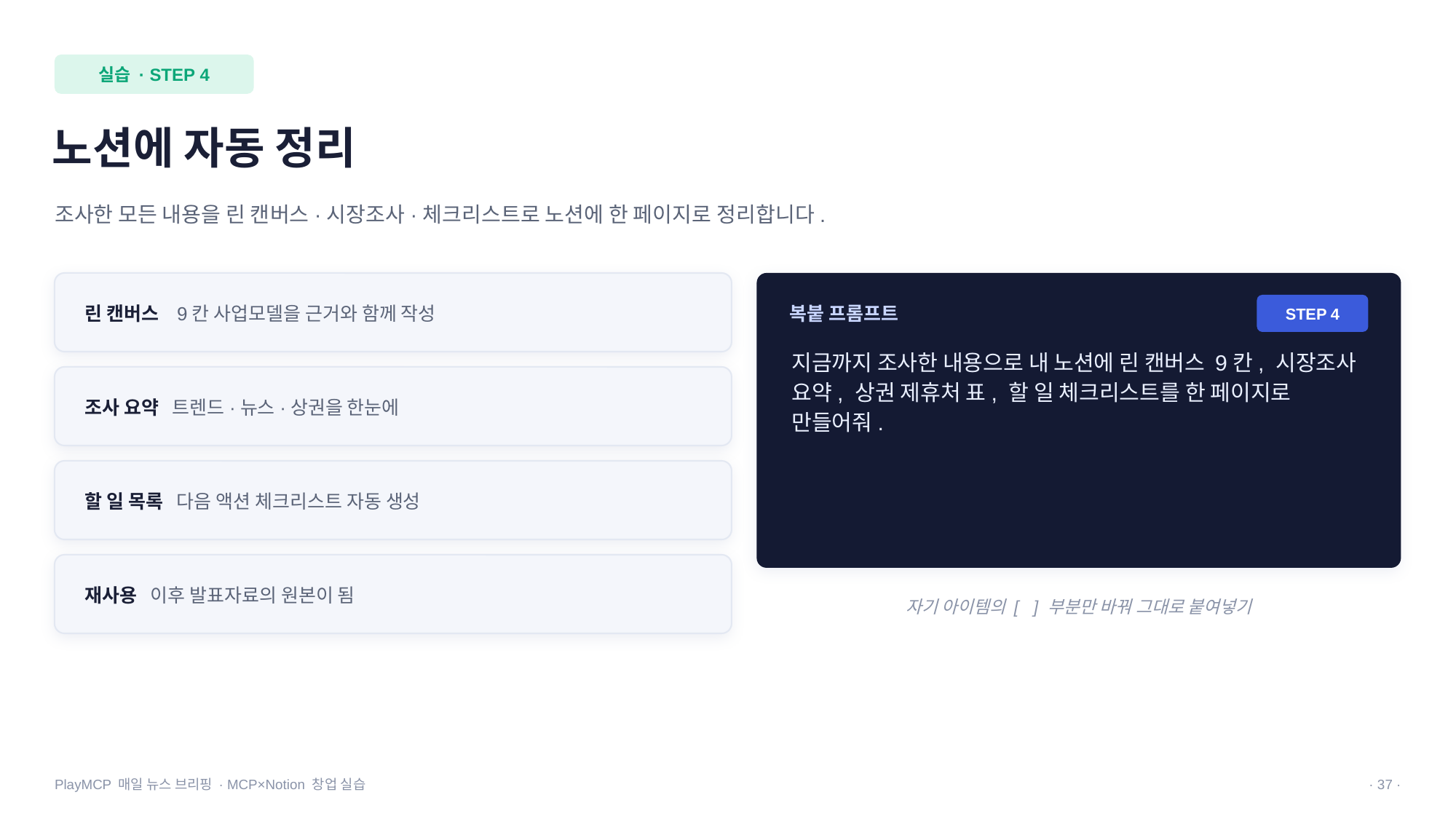

실습 · STEP 4
노션에 자동 정리
조사한 모든 내용을 린 캔버스·시장조사·체크리스트로 노션에 한 페이지로 정리합니다.

린 캔버스   9칸 사업모델을 근거와 함께 작성

복붙 프롬프트

STEP 4
지금까지 조사한 내용으로 내 노션에 린 캔버스 9칸, 시장조사 요약, 상권 제휴처 표, 할 일 체크리스트를 한 페이지로 만들어줘.

조사 요약   트렌드·뉴스·상권을 한눈에

할 일 목록   다음 액션 체크리스트 자동 생성

재사용   이후 발표자료의 원본이 됨
자기 아이템의 [   ] 부분만 바꿔 그대로 붙여넣기
PlayMCP 매일 뉴스 브리핑 · MCP×Notion 창업 실습
· 37 ·